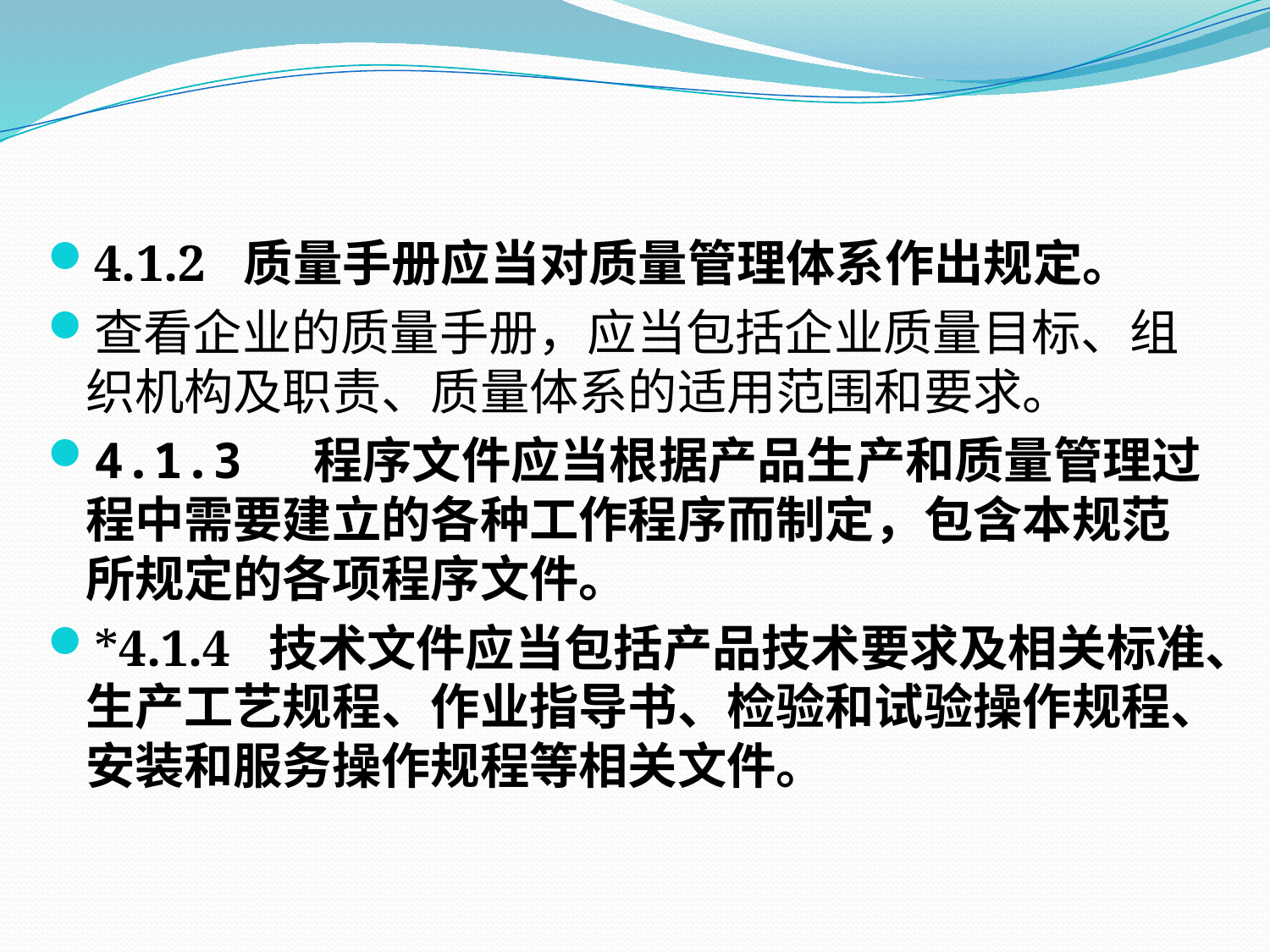

4.1.2  质量手册应当对质量管理体系作出规定。
查看企业的质量手册，应当包括企业质量目标、组织机构及职责、质量体系的适用范围和要求。
4.1.3  程序文件应当根据产品生产和质量管理过程中需要建立的各种工作程序而制定，包含本规范所规定的各项程序文件。
*4.1.4  技术文件应当包括产品技术要求及相关标准、生产工艺规程、作业指导书、检验和试验操作规程、安装和服务操作规程等相关文件。